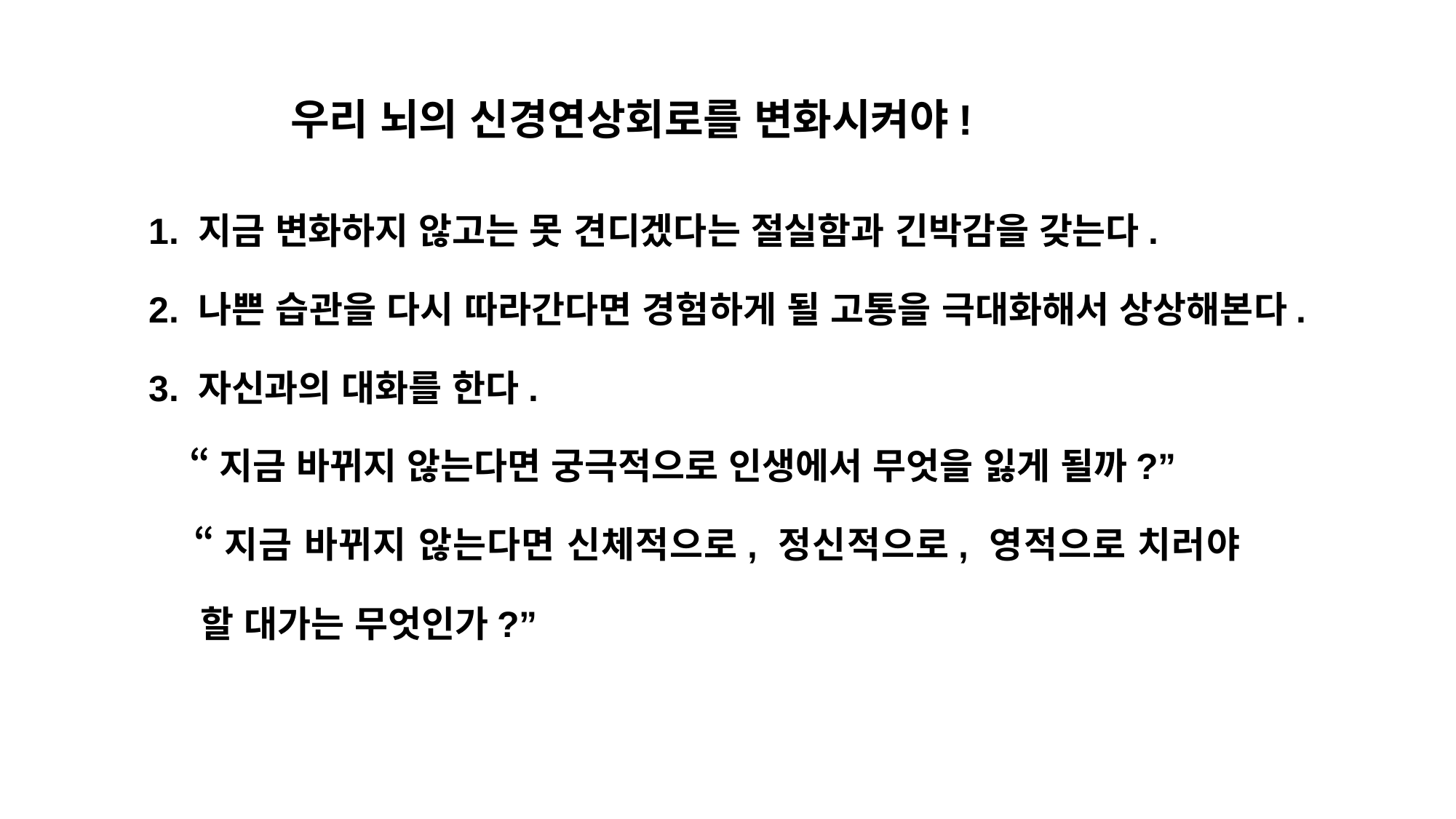

우리 뇌의 신경연상회로를 변화시켜야!
1. 지금 변화하지 않고는 못 견디겠다는 절실함과 긴박감을 갖는다.
2. 나쁜 습관을 다시 따라간다면 경험하게 될 고통을 극대화해서 상상해본다.
3. 자신과의 대화를 한다.
    “지금 바뀌지 않는다면 궁극적으로 인생에서 무엇을 잃게 될까?”
    “지금 바뀌지 않는다면 신체적으로, 정신적으로, 영적으로 치러야       	 할 대가는 무엇인가?”